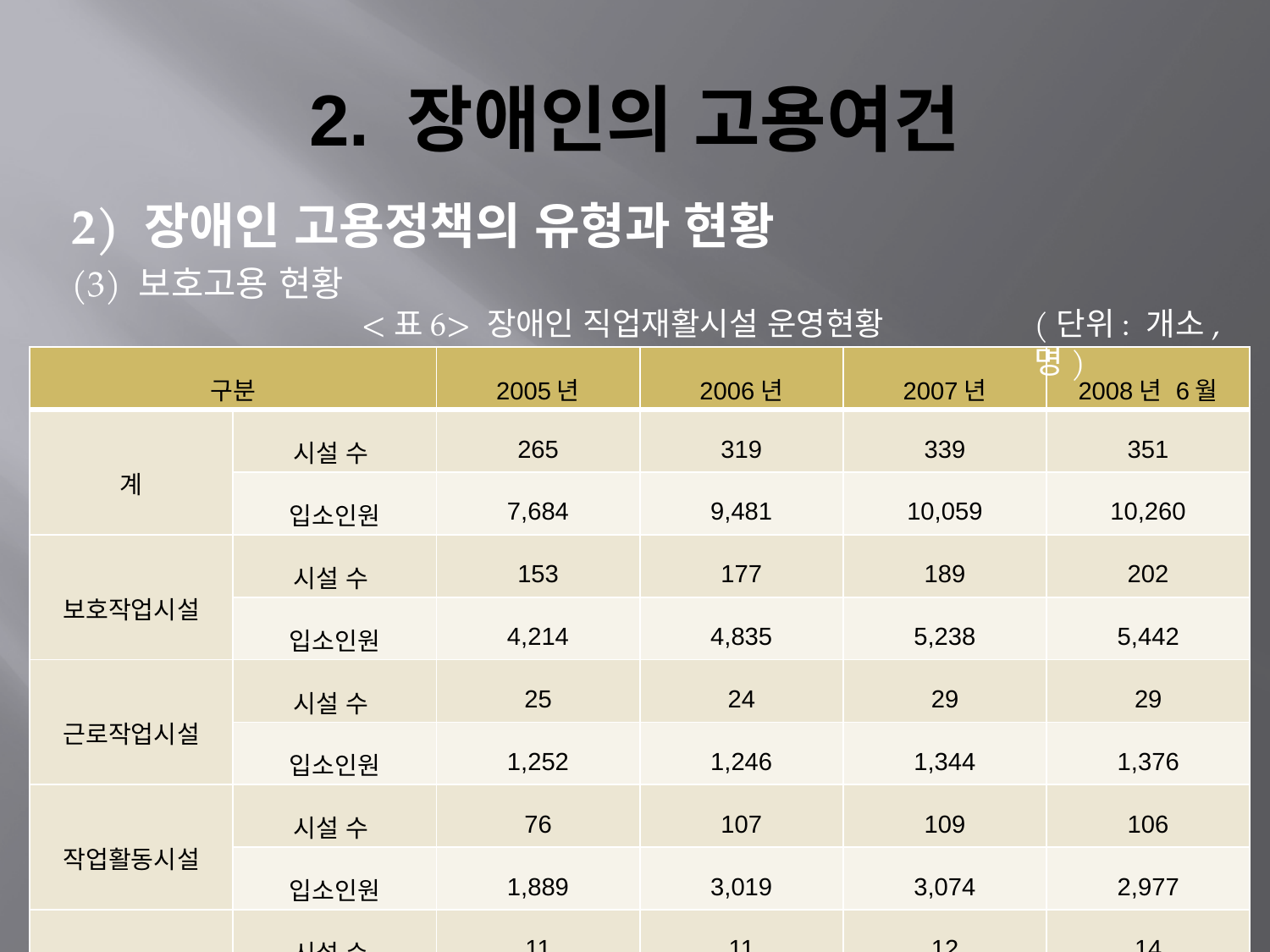

# 2. 장애인의 고용여건
2) 장애인 고용정책의 유형과 현황
(3) 보호고용 현황

<표6> 장애인 직업재활시설 운영현황
(단위: 개소, 명)
| 구분 |  | 2005년 | 2006년 | 2007년 | 2008년 6월 |
| --- | --- | --- | --- | --- | --- |
| 계 | 시설 수 | 265 | 319 | 339 | 351 |
|  | 입소인원 | 7,684 | 9,481 | 10,059 | 10,260 |
| 보호작업시설 | 시설 수 | 153 | 177 | 189 | 202 |
|  | 입소인원 | 4,214 | 4,835 | 5,238 | 5,442 |
| 근로작업시설 | 시설 수 | 25 | 24 | 29 | 29 |
|  | 입소인원 | 1,252 | 1,246 | 1,344 | 1,376 |
| 작업활동시설 | 시설 수 | 76 | 107 | 109 | 106 |
|  | 입소인원 | 1,889 | 3,019 | 3,074 | 2,977 |
| 직업훈련시설 | 시설 수 | 11 | 11 | 12 | 14 |
|  | 입소인원 | 329 | 381 | 403 | 465 |